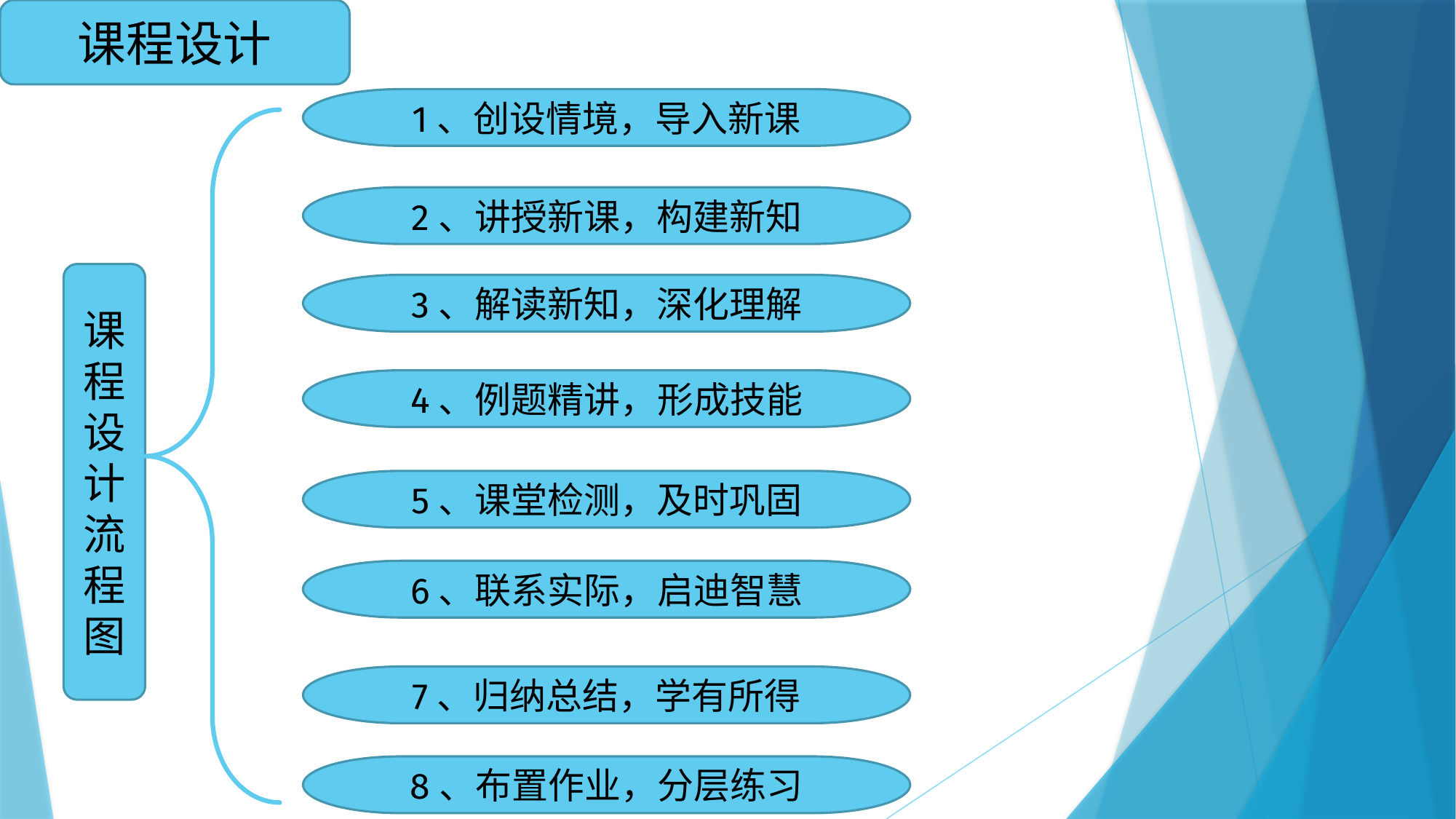

课程设计
1、创设情境，导入新课

2、讲授新课，构建新知
课程设计流程图
3、解读新知，深化理解
4、例题精讲，形成技能
5、课堂检测，及时巩固
6、联系实际，启迪智慧
7、归纳总结，学有所得
8、布置作业，分层练习